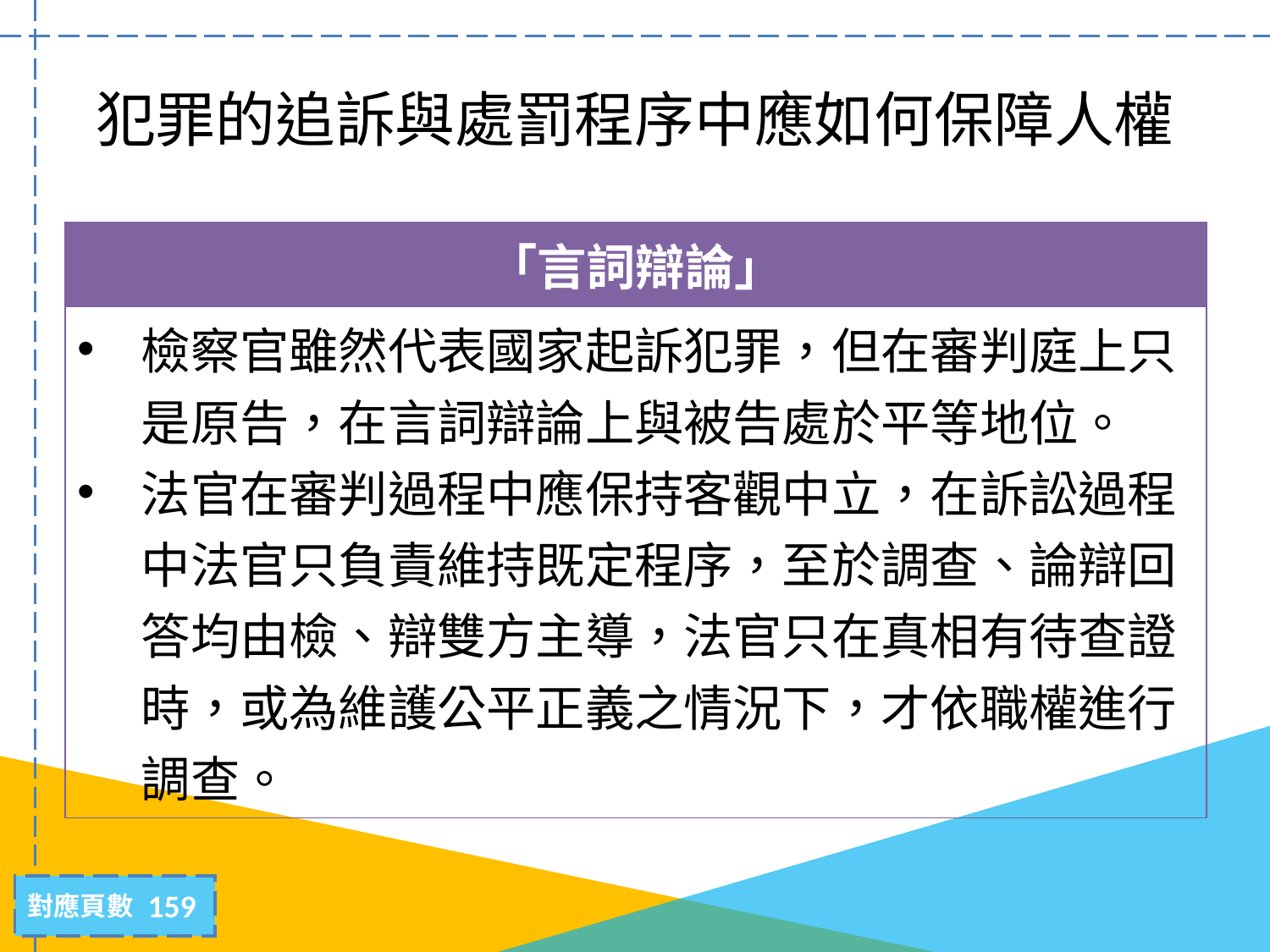

# 犯罪的追訴與處罰程序中應如何保障人權
| 「言詞辯論」 |
| --- |
| 檢察官雖然代表國家起訴犯罪，但在審判庭上只是原告，在言詞辯論上與被告處於平等地位。 法官在審判過程中應保持客觀中立，在訴訟過程中法官只負責維持既定程序，至於調查、論辯回答均由檢、辯雙方主導，法官只在真相有待查證時，或為維護公平正義之情況下，才依職權進行調查。 |
159